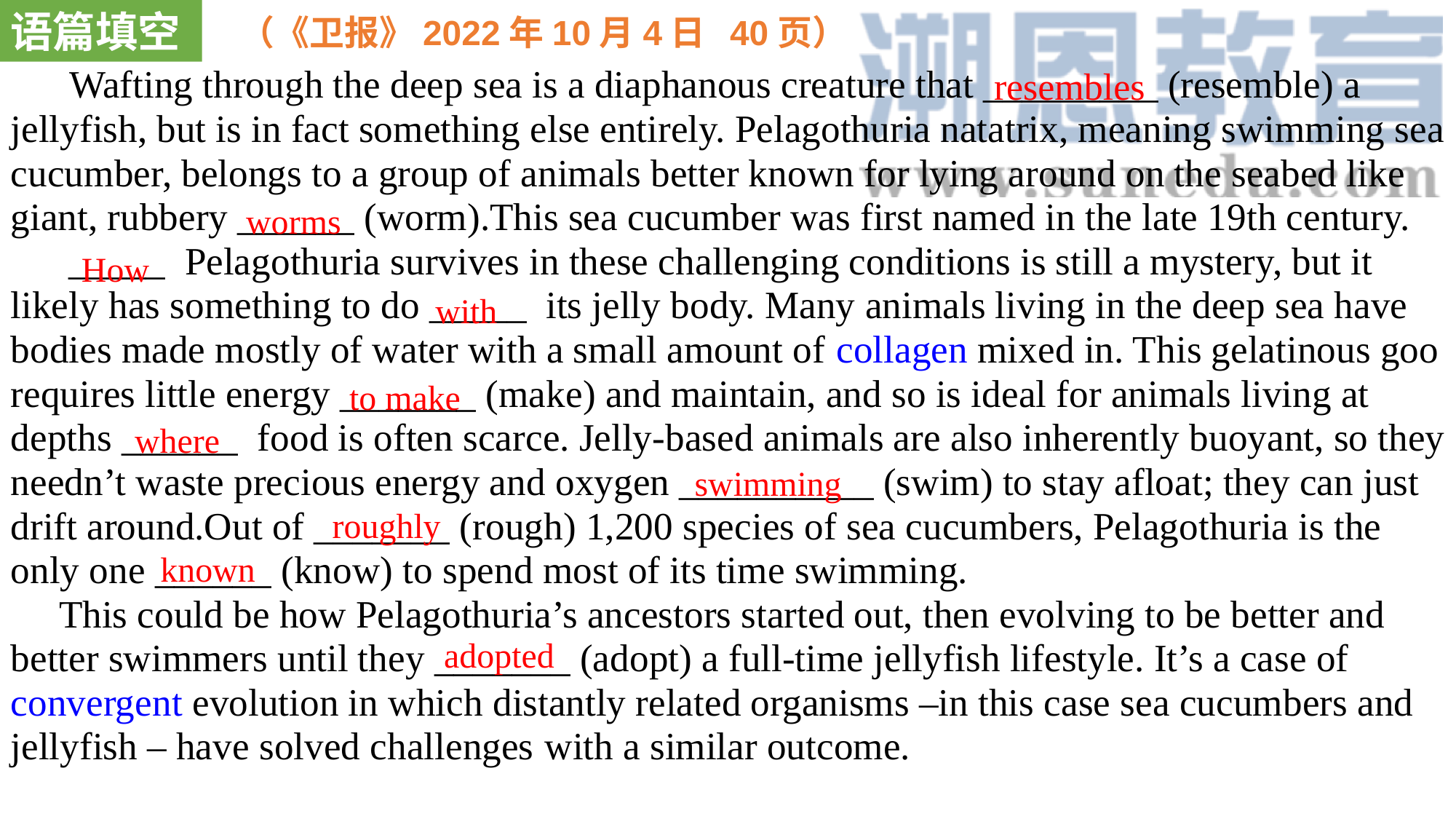

语篇填空
（《卫报》2022年10月4日  40页）
      Wafting through the deep sea is a diaphanous creature that _________ (resemble) a jellyfish, but is in fact something else entirely. Pelagothuria natatrix, meaning swimming sea cucumber, belongs to a group of animals better known for lying around on the seabed like giant, rubbery ______ (worm).This sea cucumber was first named in the late 19th century.
      _____  Pelagothuria survives in these challenging conditions is still a mystery, but it likely has something to do _____  its jelly body. Many animals living in the deep sea have bodies made mostly of water with a small amount of collagen mixed in. This gelatinous goo requires little energy _______ (make) and maintain, and so is ideal for animals living at depths ______  food is often scarce. Jelly-based animals are also inherently buoyant, so they needn’t waste precious energy and oxygen __________ (swim) to stay afloat; they can just drift around.Out of _______ (rough) 1,200 species of sea cucumbers, Pelagothuria is the only one ______ (know) to spend most of its time swimming.
     This could be how Pelagothuria’s ancestors started out, then evolving to be better and better swimmers until they _______ (adopt) a full-time jellyfish lifestyle. It’s a case of convergent evolution in which distantly related organisms –in this case sea cucumbers and jellyfish – have solved challenges with a similar outcome.
resembles
worms
How
with
to make
where
swimming
roughly
known
adopted